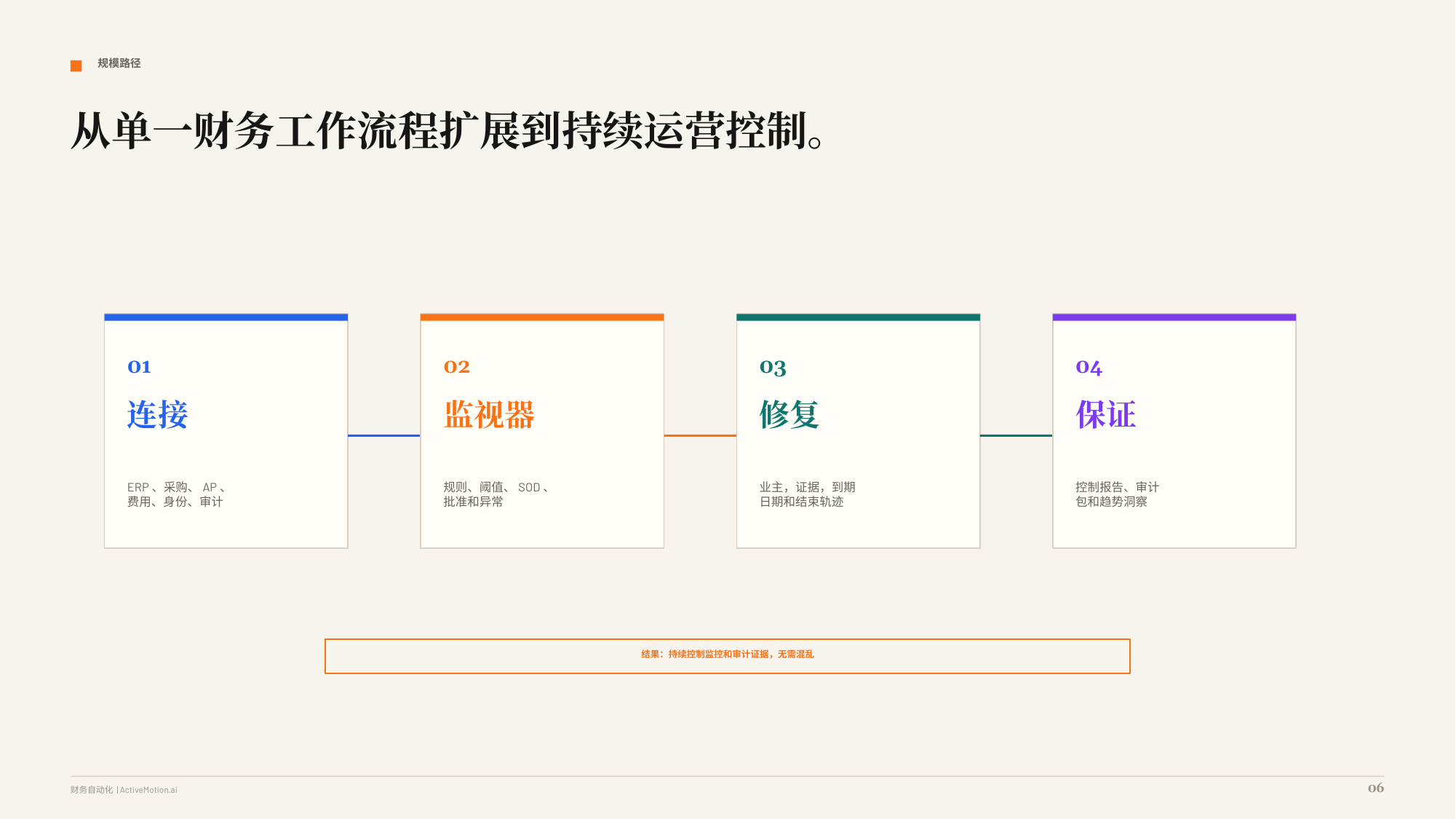

规模路径

从单一财务工作流程扩展到持续运营控制。

01
02
03
04
连接
监视器
修复
保证

ERP、采购、AP、
费用、身份、审计
规则、阈值、SOD、
批准和异常
业主，证据，到期
日期和结束轨迹
控制报告、审计
包和趋势洞察

结果：持续控制监控和审计证据，无需混乱

06
财务自动化 | ActiveMotion.ai